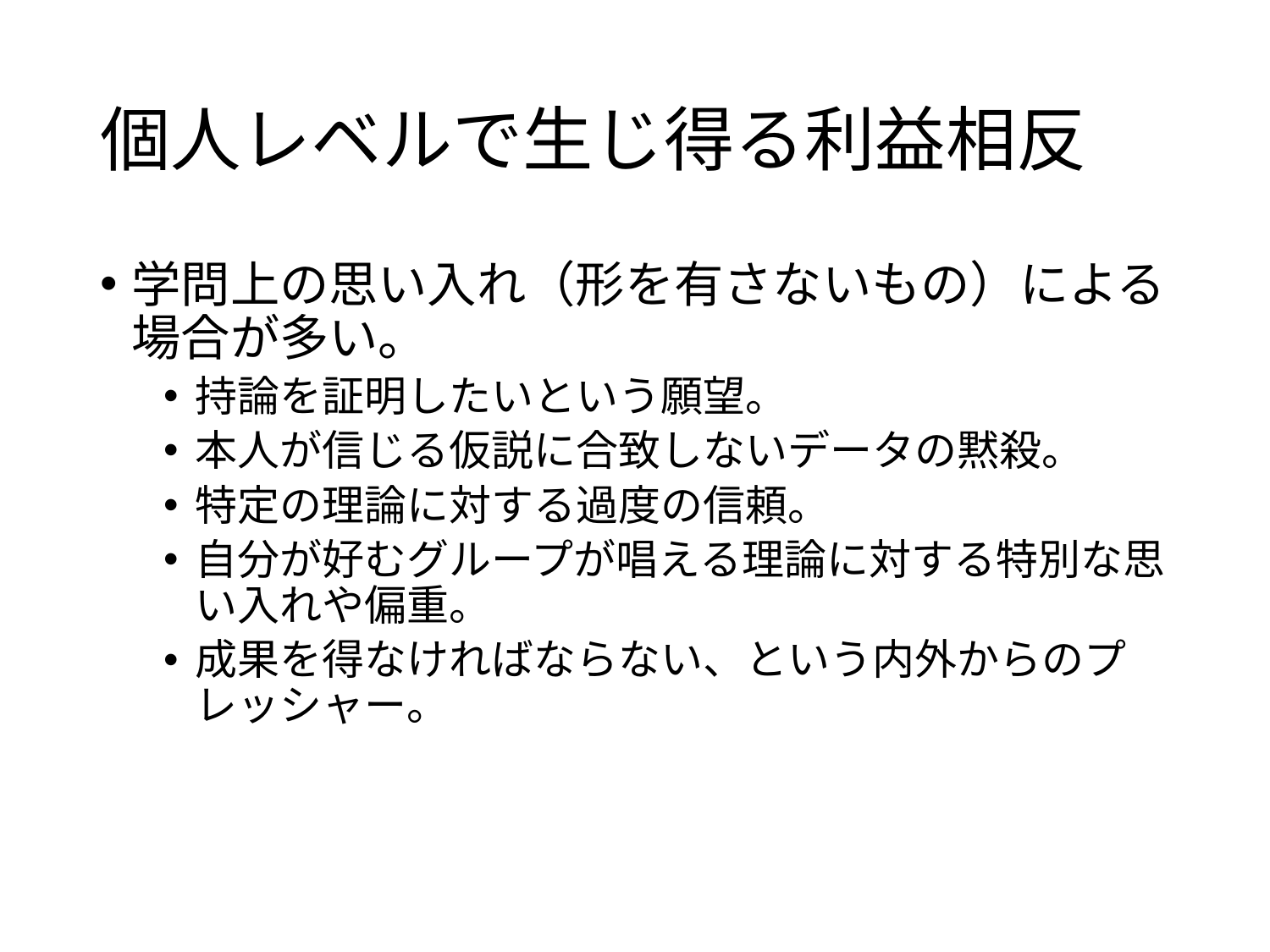

# 個人レベルで生じ得る利益相反
学問上の思い入れ（形を有さないもの）による場合が多い。
持論を証明したいという願望。
本人が信じる仮説に合致しないデータの黙殺。
特定の理論に対する過度の信頼。
自分が好むグループが唱える理論に対する特別な思い入れや偏重。
成果を得なければならない、という内外からのプレッシャー。